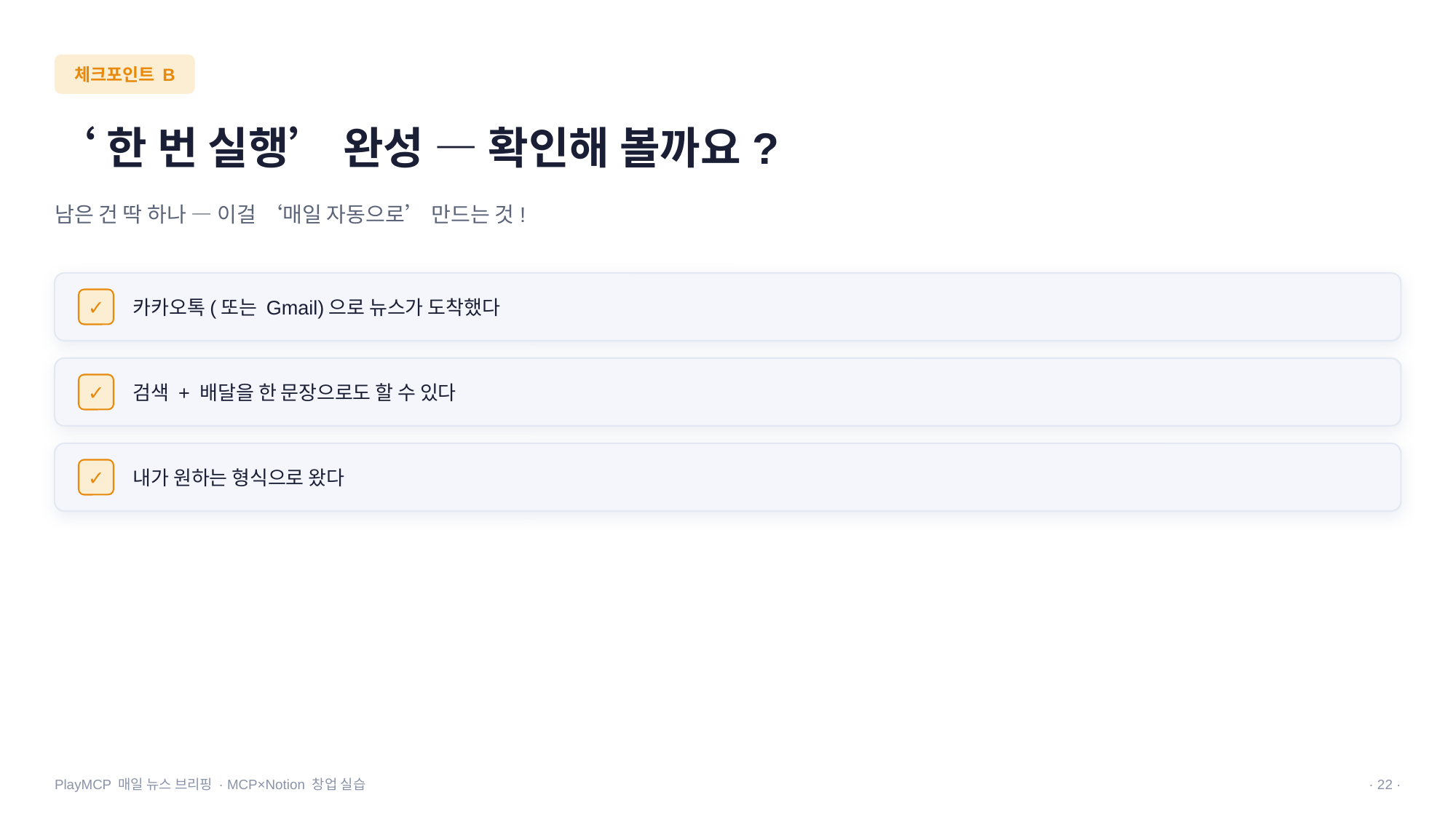

체크포인트 B
‘한 번 실행’ 완성 — 확인해 볼까요?
남은 건 딱 하나 — 이걸 ‘매일 자동으로’ 만드는 것!

카카오톡(또는 Gmail)으로 뉴스가 도착했다

✓

검색 + 배달을 한 문장으로도 할 수 있다

✓

내가 원하는 형식으로 왔다

✓
PlayMCP 매일 뉴스 브리핑 · MCP×Notion 창업 실습
· 22 ·